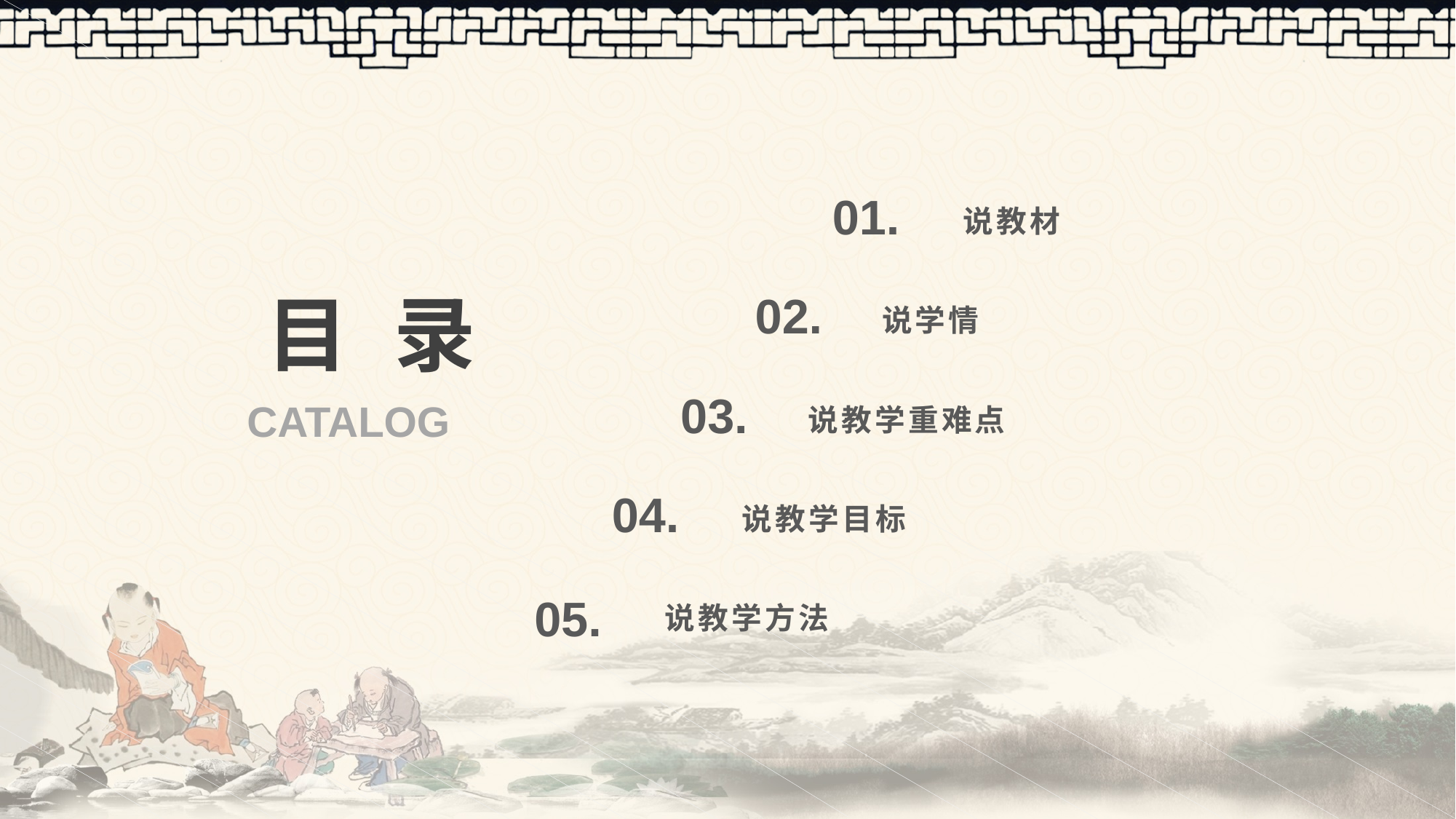

01.
说教材
目录
02.
说学情
03.
CATALOG
说教学重难点
04.
说教学目标
05.
说教学方法